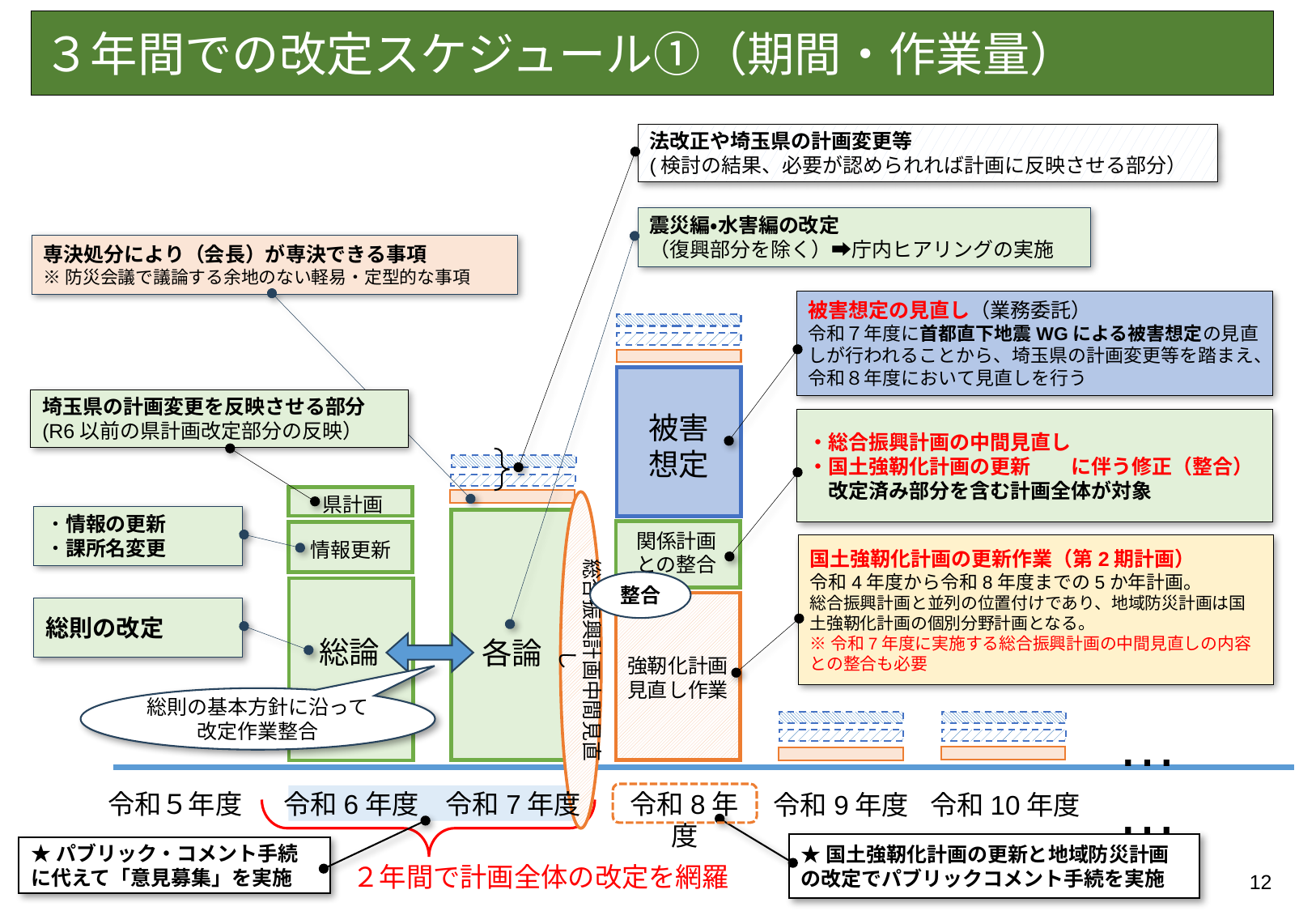

# ３年間での改定スケジュール①（期間・作業量）
法改正や埼玉県の計画変更等
(検討の結果、必要が認められれば計画に反映させる部分）
震災編・水害編の改定
（復興部分を除く）➡庁内ヒアリングの実施
専決処分により（会長）が専決できる事項
※防災会議で議論する余地のない軽易・定型的な事項
被害想定の見直し（業務委託）
令和７年度に首都直下地震WGによる被害想定の見直しが行われることから、埼玉県の計画変更等を踏まえ、令和８年度において見直しを行う

埼玉県の計画変更を反映させる部分
(R6以前の県計画改定部分の反映）
被害想定
・総合振興計画の中間見直し
・国土強靭化計画の更新　　に伴う修正（整合）
　改定済み部分を含む計画全体が対象

県計画

総合振興計画中間見直し
・情報の更新
・課所名変更

関係計画
との整合
情報更新
国土強靭化計画の更新作業（第2期計画）
令和4年度から令和8年度までの5か年計画。
総合振興計画と並列の位置付けであり、地域防災計画は国土強靭化計画の個別分野計画となる。
※令和7年度に実施する総合振興計画の中間見直しの内容との整合も必要
整合

総則の改定

総論
各論
強靭化計画
見直し作業

総則の基本方針に沿って改定作業整合
…

…
令和５年度
令和6年度
令和8年度
令和7年度
令和9年度
令和10年度

★国土強靭化計画の更新と地域防災計画の改定でパブリックコメント手続を実施
★パブリック・コメント手続
に代えて「意見募集」を実施
２年間で計画全体の改定を網羅
12